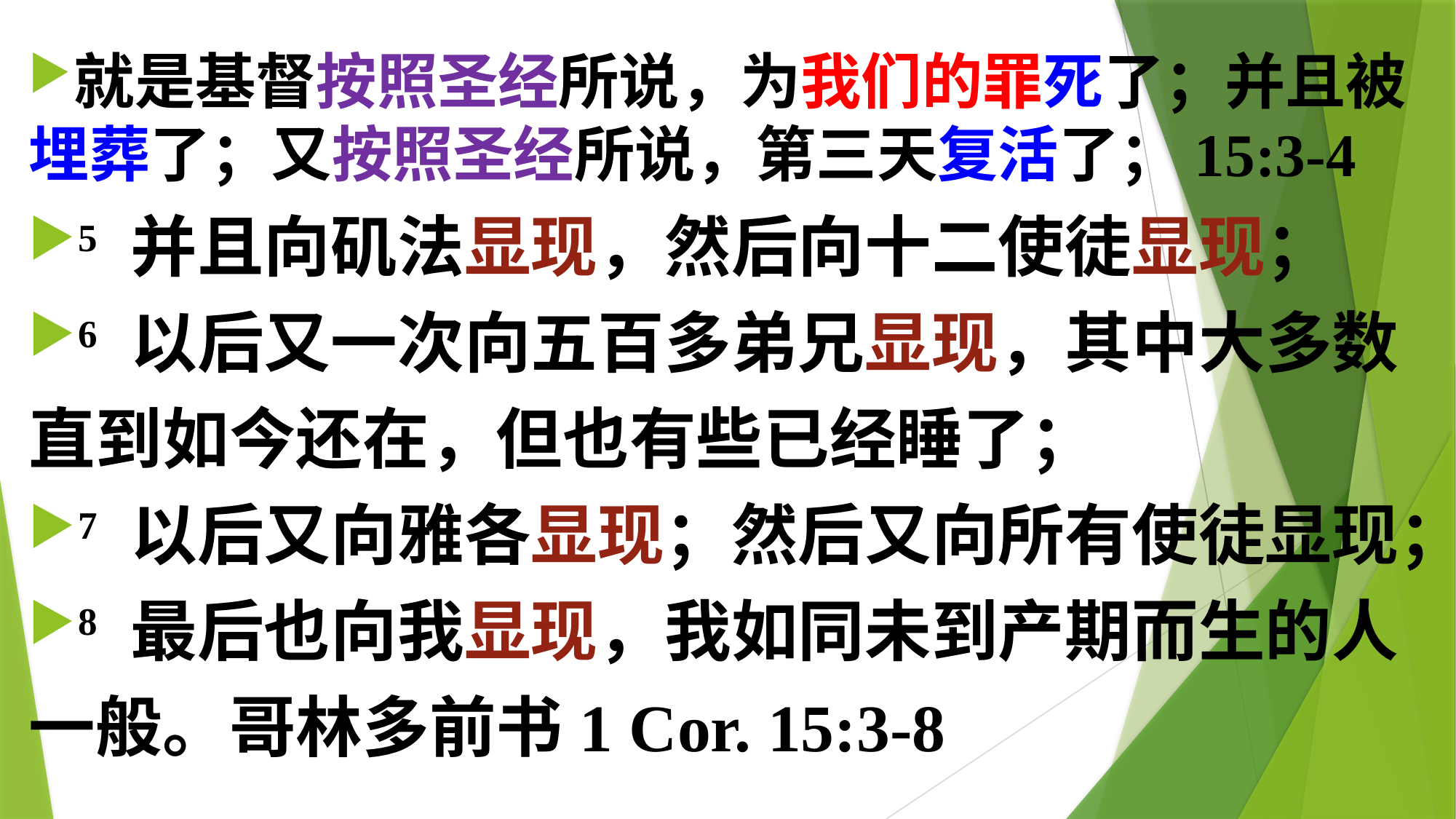

就是基督按照圣经所说，为我们的罪死了；并且被埋葬了；又按照圣经所说，第三天复活了；15:3-4
5 并且向矶法显现，然后向十二使徒显现；
6 以后又一次向五百多弟兄显现，其中大多数直到如今还在，但也有些已经睡了；
7 以后又向雅各显现；然后又向所有使徒显现；
8 最后也向我显现，我如同未到产期而生的人一般。哥林多前书1 Cor. 15:3-8